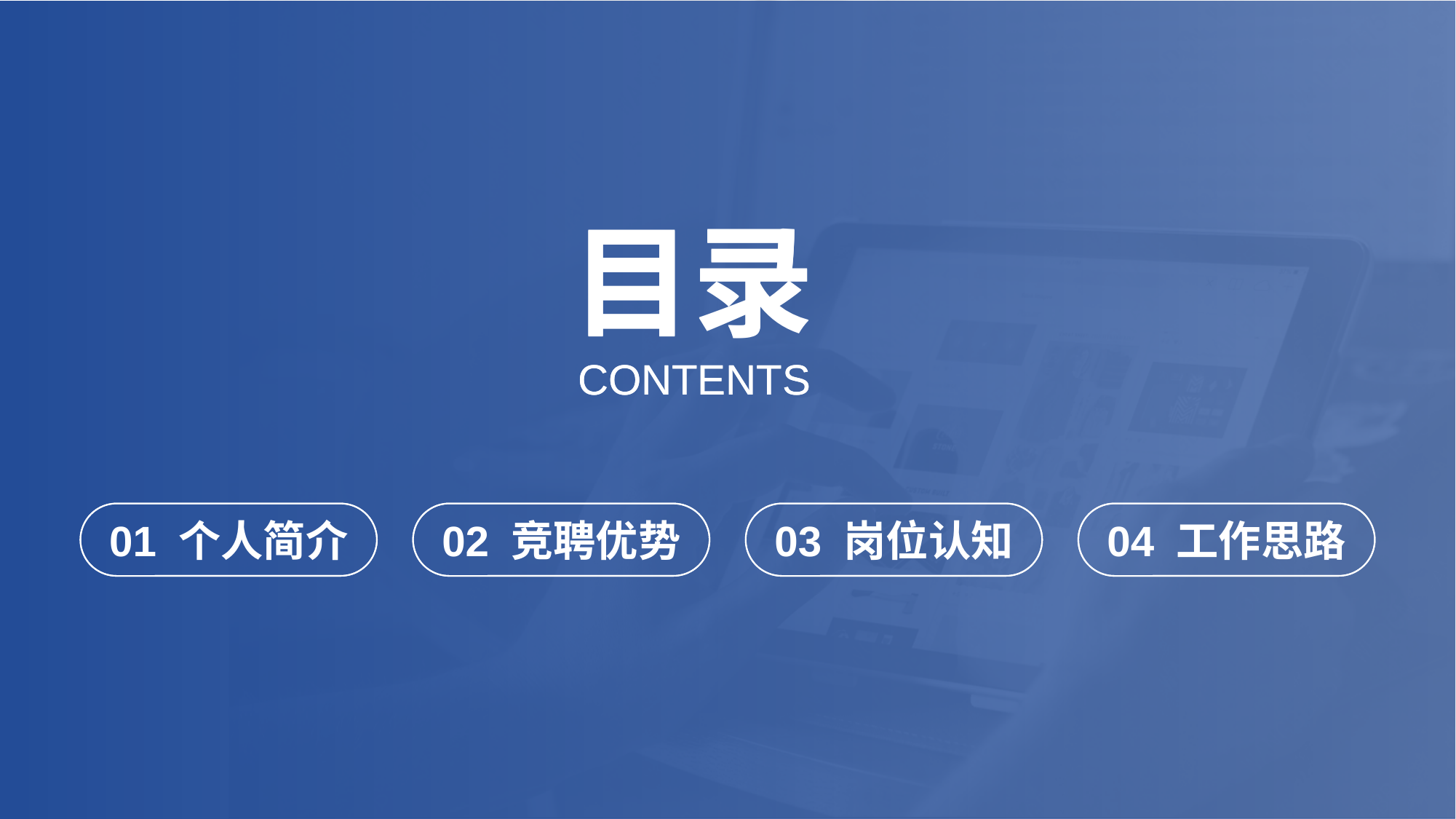

目录
CONTENTS
01 个人简介
02 竞聘优势
03 岗位认知
04 工作思路